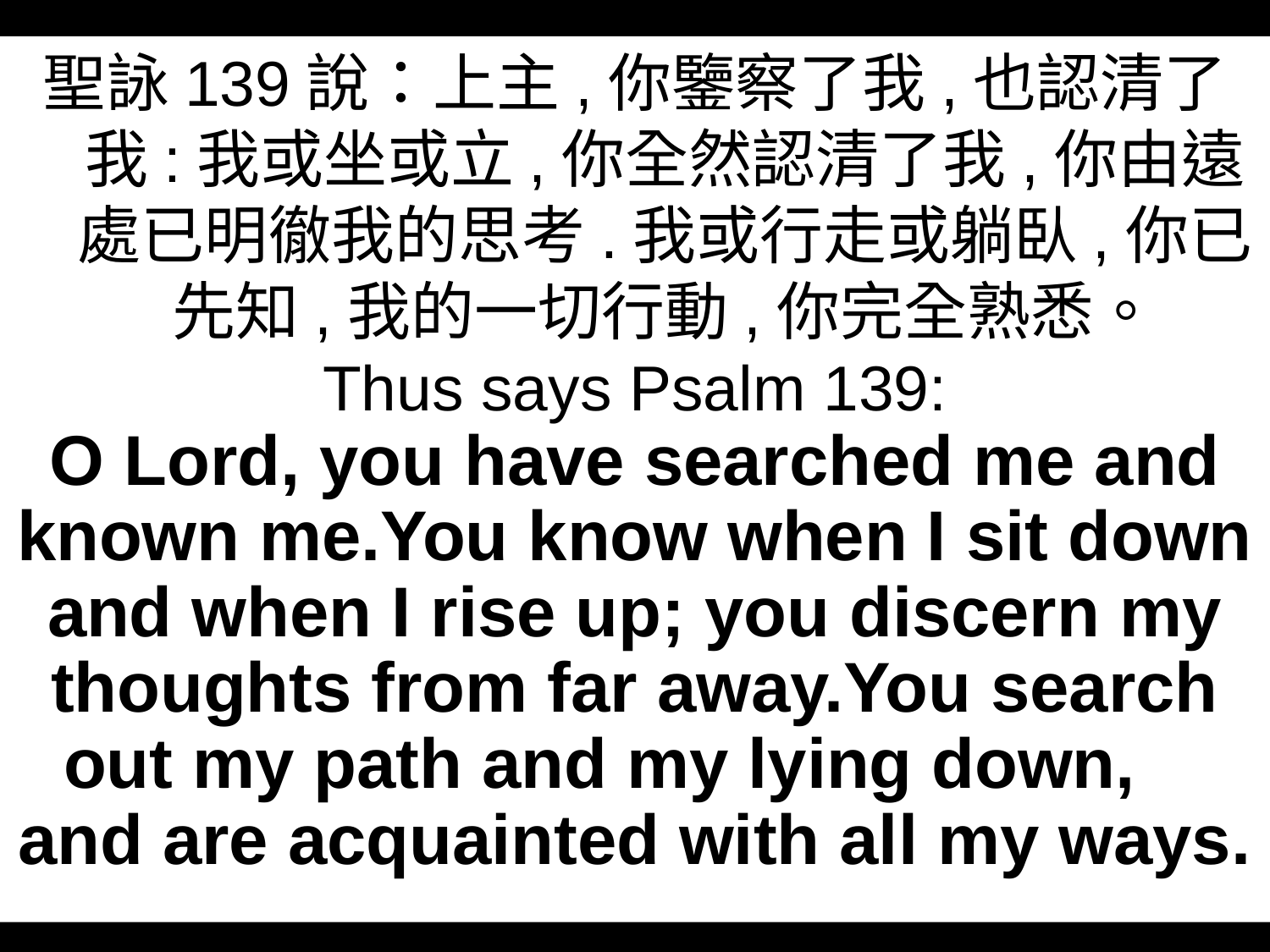

聖詠139說：上主,你鑒察了我,也認清了我:我或坐或立,你全然認清了我,你由遠處已明徹我的思考.我或行走或躺臥,你已先知,我的一切行動,你完全熟悉。
Thus says Psalm 139:
O Lord, you have searched me and known me.You know when I sit down and when I rise up; you discern my thoughts from far away.You search out my path and my lying down,
and are acquainted with all my ways.